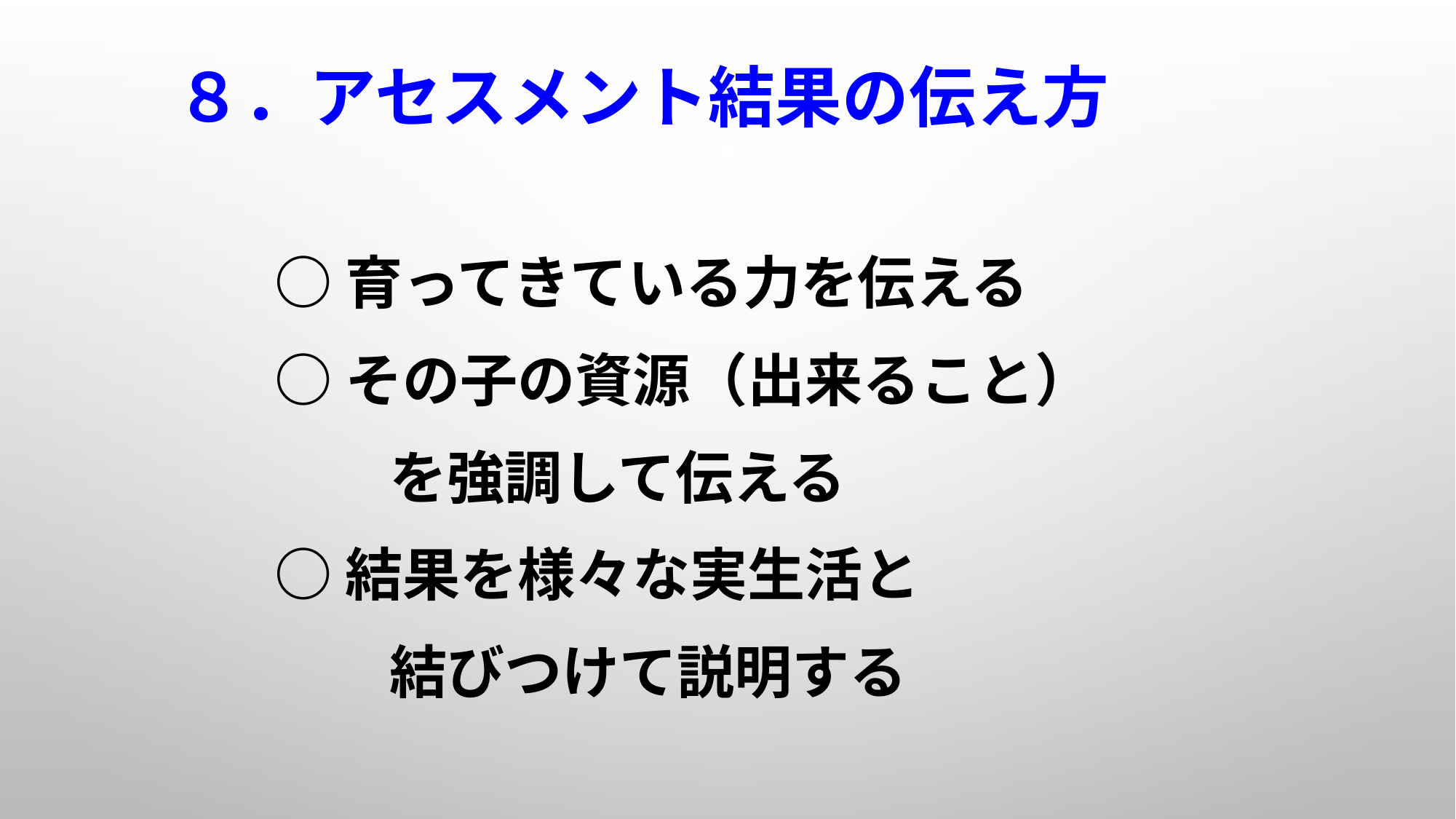

# ８．アセスメント結果の伝え方
○育ってきている力を伝える
○その子の資源（出来ること）
　　を強調して伝える
○結果を様々な実生活と
　　結びつけて説明する